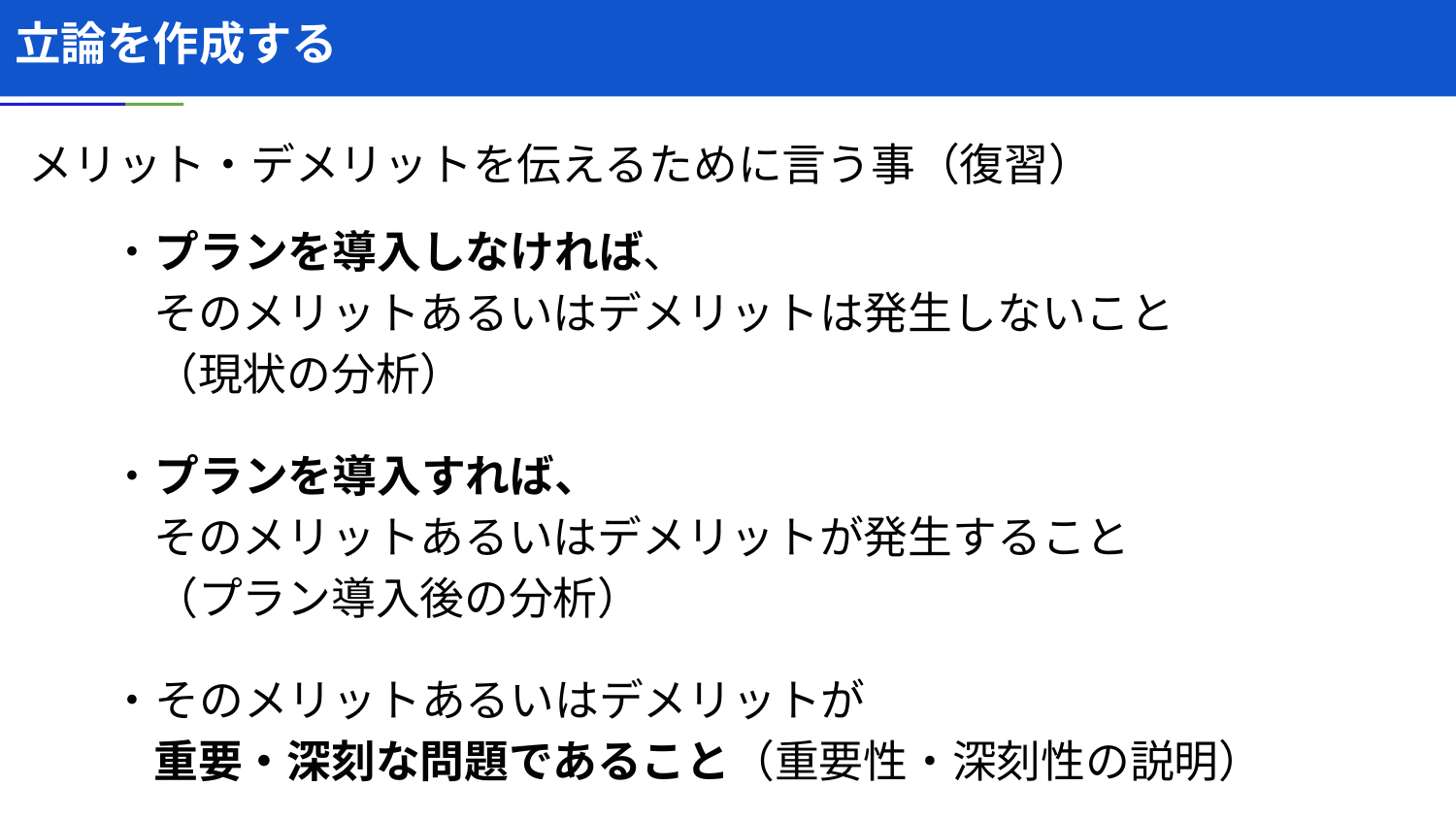

# 立論を作成する
メリット・デメリットを伝えるために言う事（復習）
・プランを導入しなければ、
そのメリットあるいはデメリットは発生しないこと
（現状の分析）
・プランを導入すれば、
そのメリットあるいはデメリットが発生すること
（プラン導入後の分析）
・そのメリットあるいはデメリットが
重要・深刻な問題であること（重要性・深刻性の説明）